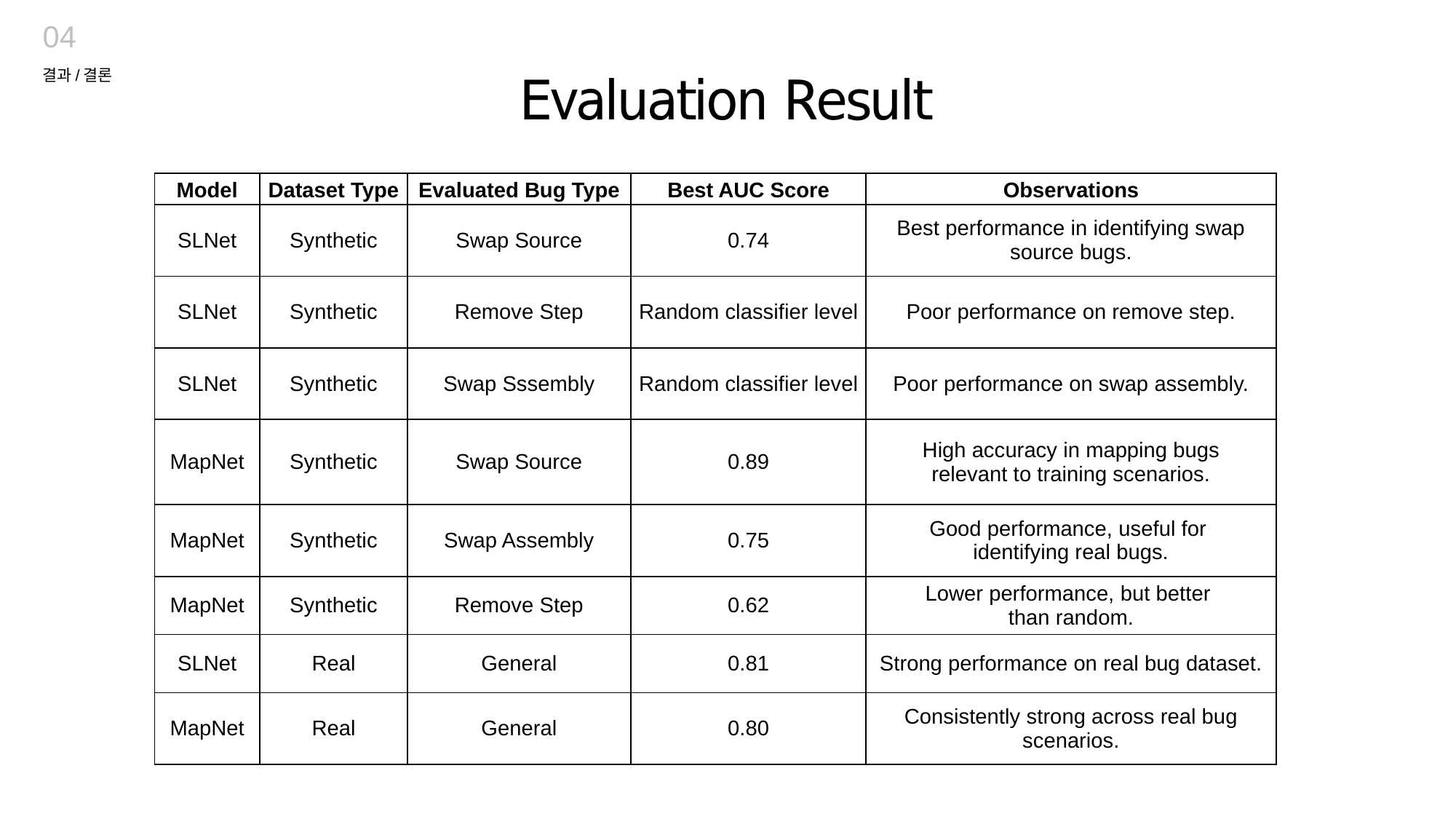

04
결과/결론
Evaluation Result
| Model | Dataset Type | Evaluated Bug Type | Best AUC Score | Observations |
| --- | --- | --- | --- | --- |
| SLNet | Synthetic | Swap Source | 0.74 | Best performance in identifying swap source bugs. |
| SLNet | Synthetic | Remove Step | Random classifier level | Poor performance on remove step. |
| SLNet | Synthetic | Swap Sssembly | Random classifier level | Poor performance on swap assembly. |
| MapNet | Synthetic | Swap Source | 0.89 | High accuracy in mapping bugs relevant to training scenarios. |
| MapNet | Synthetic | Swap Assembly | 0.75 | Good performance, useful for identifying real bugs. |
| MapNet | Synthetic | Remove Step | 0.62 | Lower performance, but better than random. |
| SLNet | Real | General | 0.81 | Strong performance on real bug dataset. |
| MapNet | Real | General | 0.80 | Consistently strong across real bug scenarios. |
LLVM Storage에서 보고된 실제 버그 42건에 대해서 잘못된
Mapping을 보이는 사례들을 식별해 데이터를 생성

Bugged는 Bug가 포함된 Toolchain 버전을 Bug-Free는 해당 Bug가 수정된 Toolchain 버전을 사용해 데이터를 생성